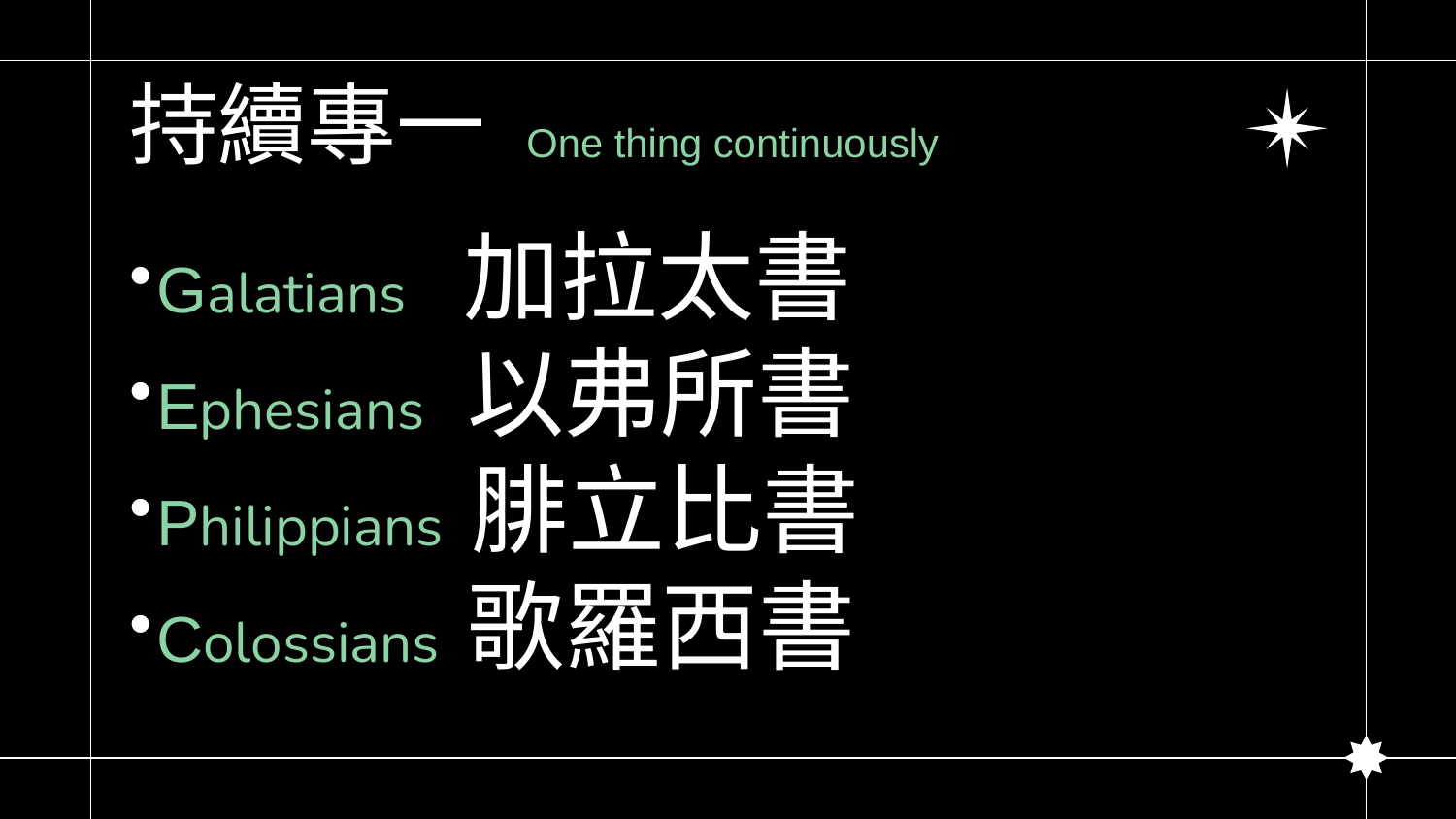

# 持續專一 One thing continuously

Galatians   加拉太書
Ephesians  以弗所書
Philippians 腓立比書
Colossians 歌羅西書